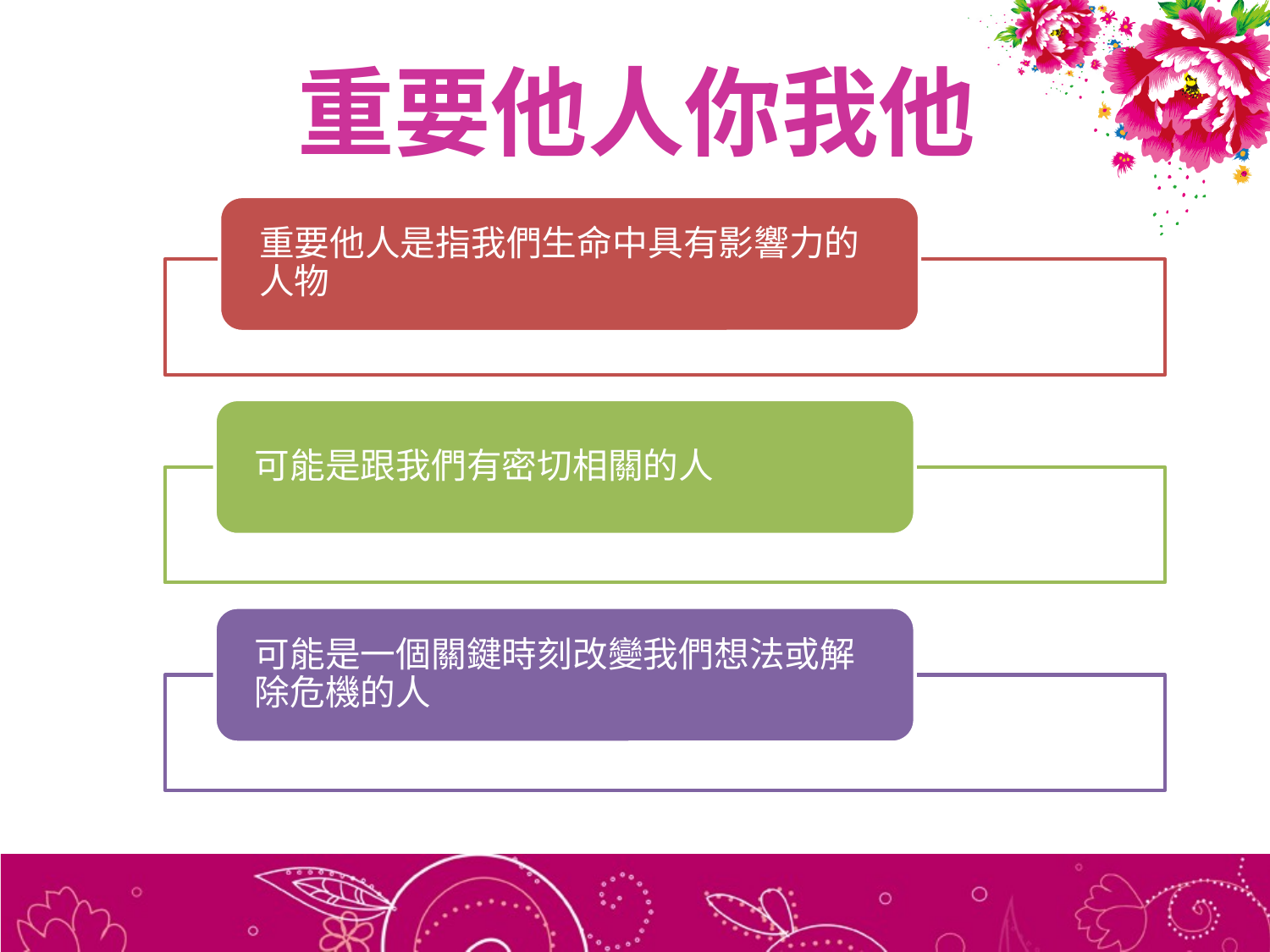

# 重要他人你我他
重要他人是指我們生命中具有影響力的人物
可能是跟我們有密切相關的人
可能是一個關鍵時刻改變我們想法或解除危機的人